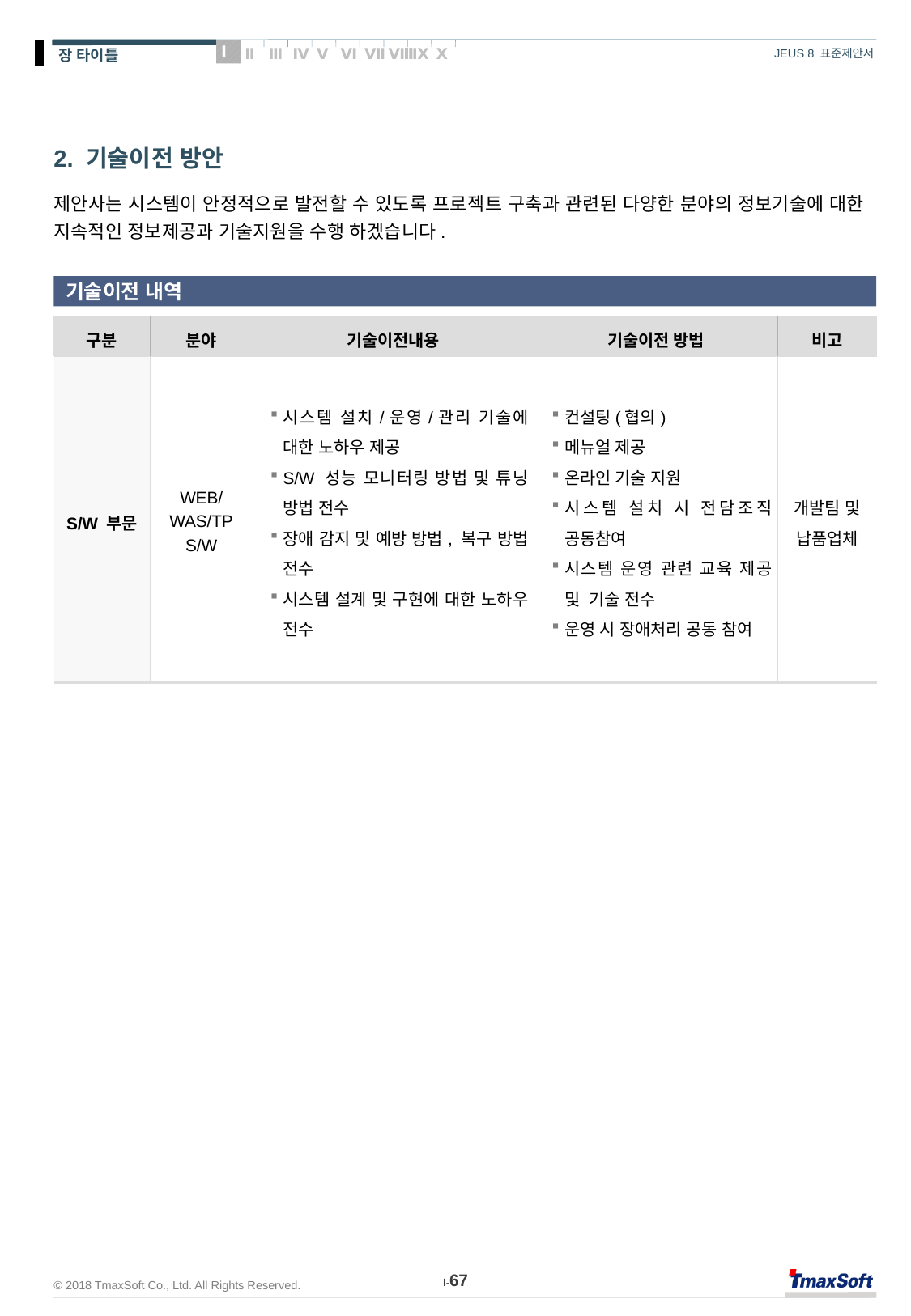

# 2. 기술이전 방안
제안사는 시스템이 안정적으로 발전할 수 있도록 프로젝트 구축과 관련된 다양한 분야의 정보기술에 대한 지속적인 정보제공과 기술지원을 수행 하겠습니다.
기술이전 내역
| 구분 | 분야 | 기술이전내용 | 기술이전 방법 | 비고 |
| --- | --- | --- | --- | --- |
| S/W 부문 | WEB/WAS/TP S/W | 시스템 설치/운영/관리 기술에 대한 노하우 제공 S/W 성능 모니터링 방법 및 튜닝 방법 전수 장애 감지 및 예방 방법, 복구 방법 전수 시스템 설계 및 구현에 대한 노하우 전수 | 컨설팅(협의) 메뉴얼 제공 온라인 기술 지원 시스템 설치 시 전담조직 공동참여 시스템 운영 관련 교육 제공 및 기술 전수 운영 시 장애처리 공동 참여 | 개발팀 및 납품업체 |